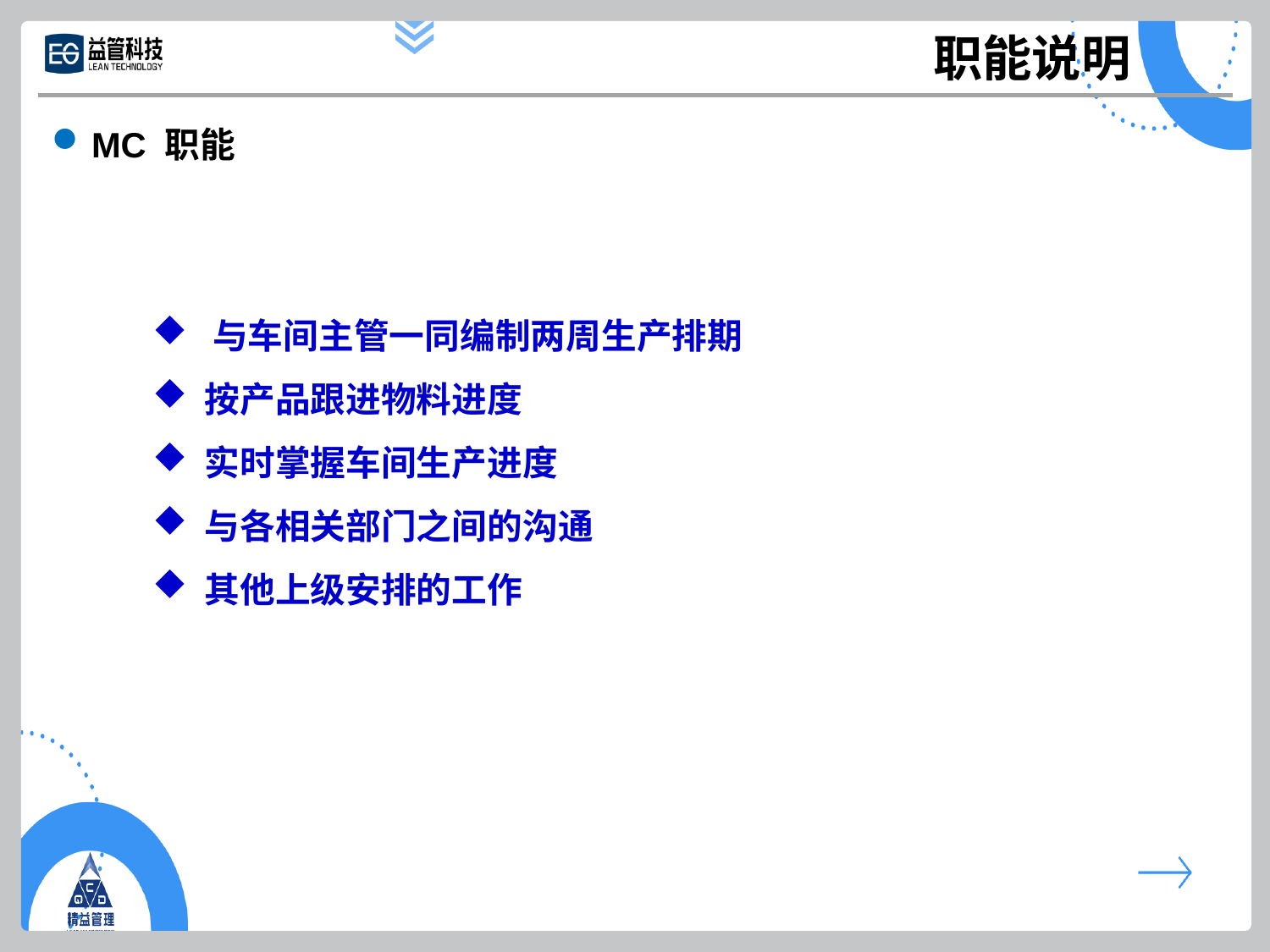

职能说明
MC 职能
  与车间主管一同编制两周生产排期
 按产品跟进物料进度
 实时掌握车间生产进度
 与各相关部门之间的沟通
 其他上级安排的工作